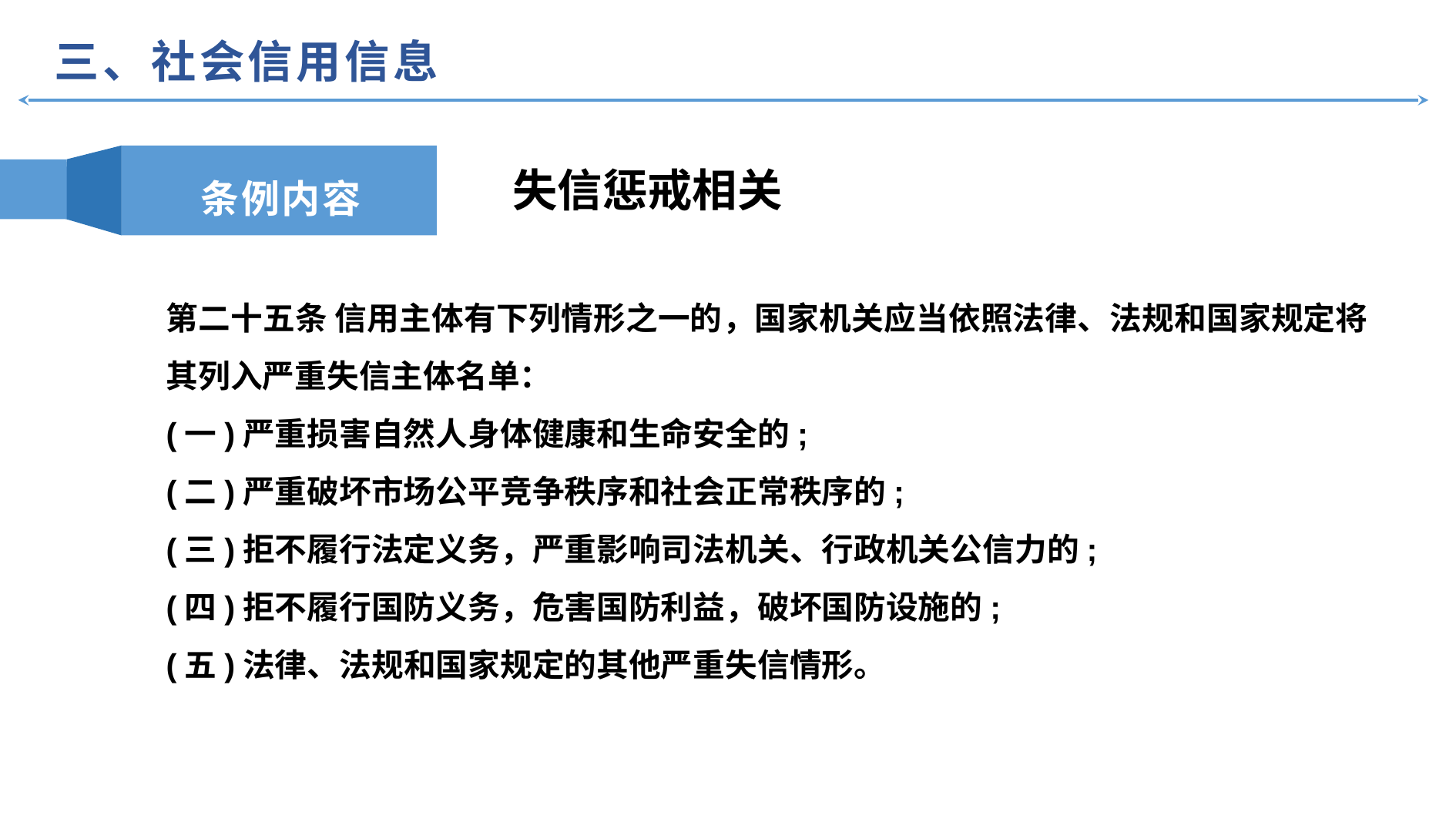

三、社会信用信息

条例内容
失信惩戒相关
第二十五条 信用主体有下列情形之一的，国家机关应当依照法律、法规和国家规定将其列入严重失信主体名单：
(一)严重损害自然人身体健康和生命安全的;
(二)严重破坏市场公平竞争秩序和社会正常秩序的;
(三)拒不履行法定义务，严重影响司法机关、行政机关公信力的;
(四)拒不履行国防义务，危害国防利益，破坏国防设施的;
(五)法律、法规和国家规定的其他严重失信情形。